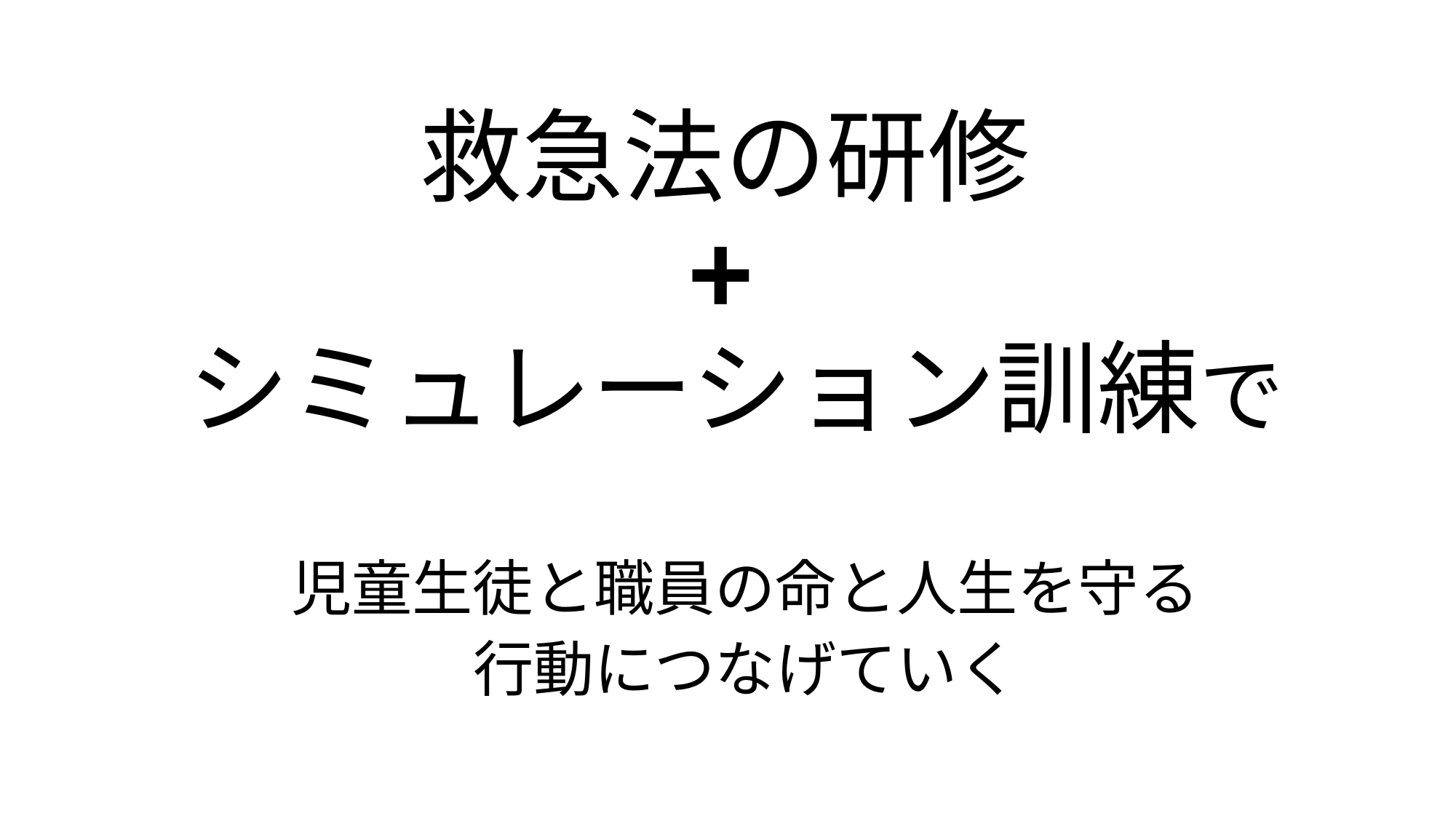

# 救急法の研修 + シミュレーション訓練で
児童生徒と職員の命と人生を守る
行動につなげていく